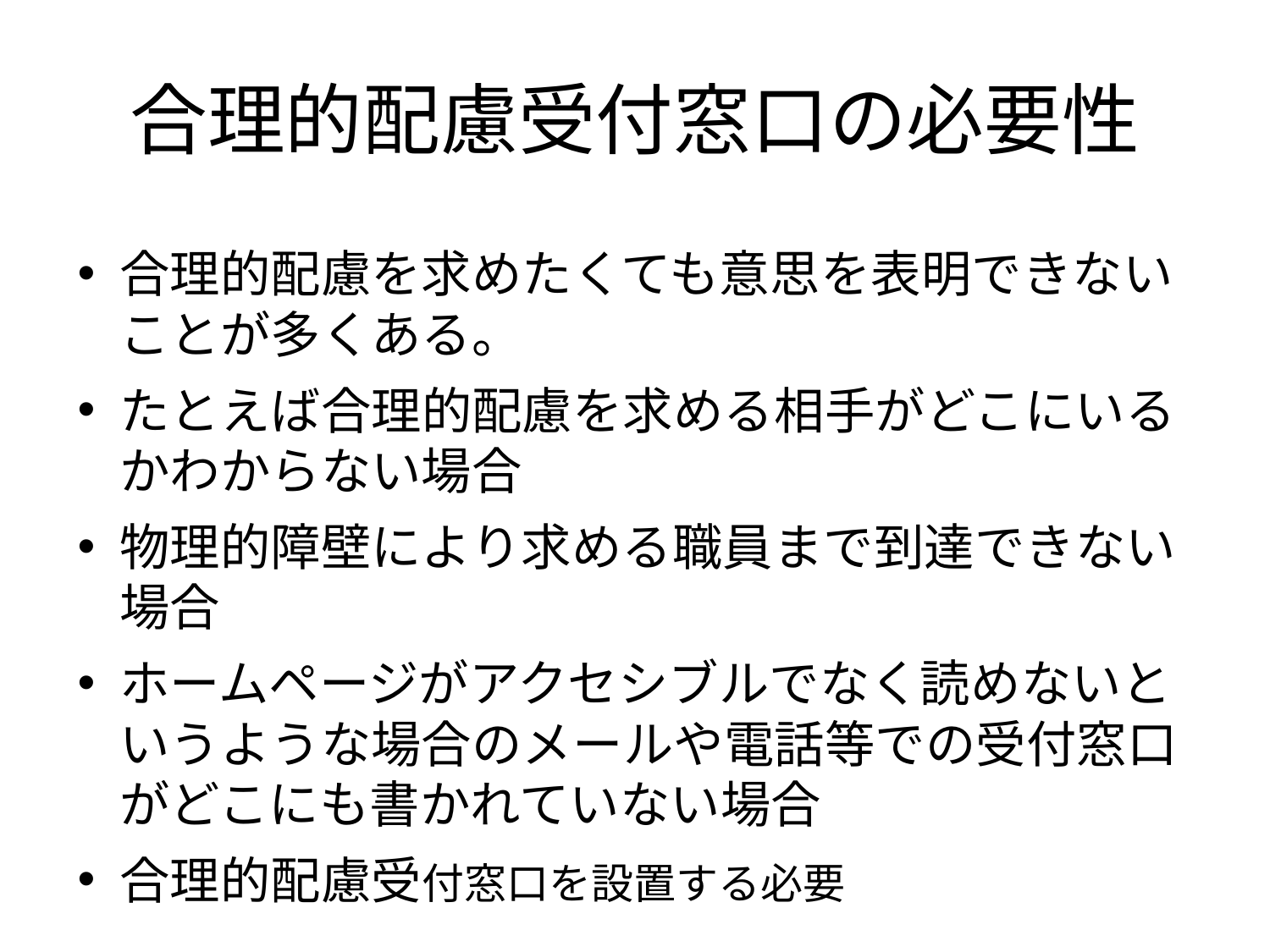

# 合理的配慮受付窓口の必要性
合理的配慮を求めたくても意思を表明できないことが多くある。
たとえば合理的配慮を求める相手がどこにいるかわからない場合
物理的障壁により求める職員まで到達できない場合
ホームページがアクセシブルでなく読めないというような場合のメールや電話等での受付窓口がどこにも書かれていない場合
合理的配慮受付窓口を設置する必要